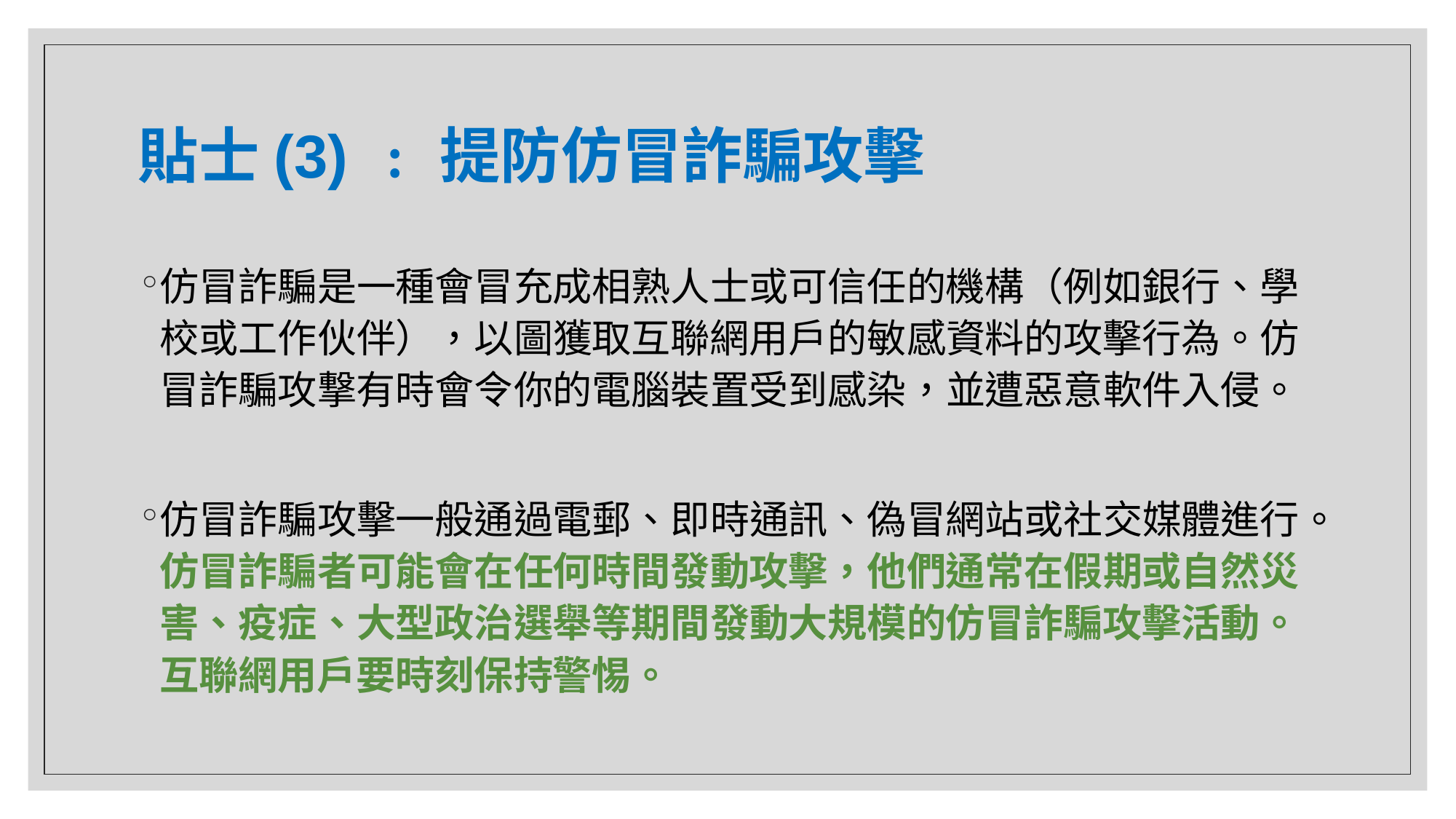

# 貼士(3) ﹕提防仿冒詐騙攻擊
仿冒詐騙是一種會冒充成相熟人士或可信任的機構（例如銀行、學校或工作伙伴），以圖獲取互聯網用戶的敏感資料的攻擊行為。仿冒詐騙攻撃有時會令你的電腦裝置受到感染，並遭惡意軟件入侵。

仿冒詐騙攻擊一般通過電郵、即時通訊、偽冒網站或社交媒體進行。仿冒詐騙者可能會在任何時間發動攻擊，他們通常在假期或自然災害、疫症、大型政治選舉等期間發動大規模的仿冒詐騙攻擊活動。互聯網用戶要時刻保持警惕。